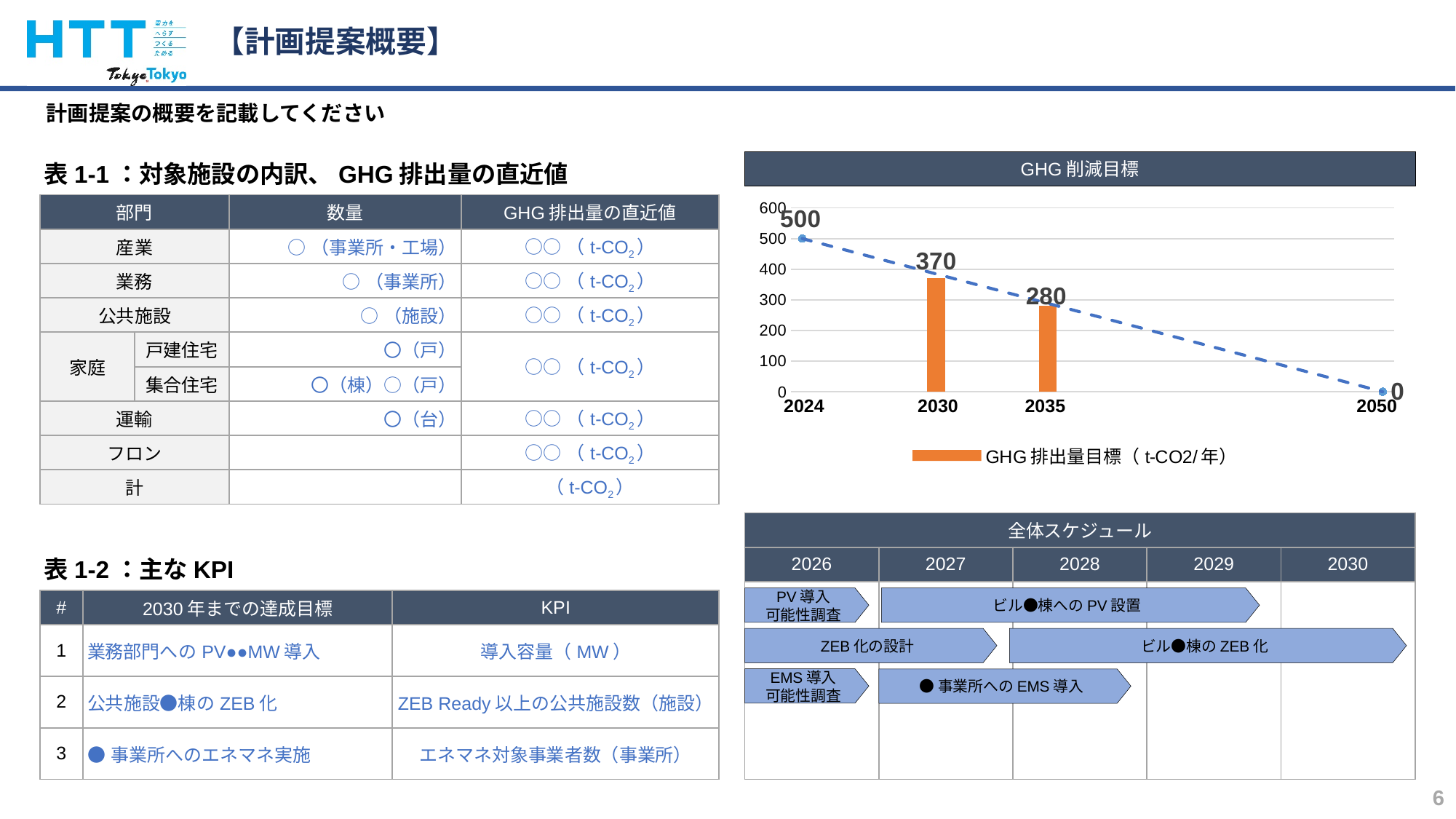

# 【計画提案概要】
計画提案の概要を記載してください
表1-1：対象施設の内訳、GHG排出量の直近値
GHG削減目標

### Chart

| Category | GHG排出量目標（t-CO2/年） | GHG排出量（t-CO2/年） |
|---|---|---|
| 2024 | None | 500.0 |
| 列1 | None | None |
| 2026 | None | None |
| 2027 | None | None |
| 2028 | None | None |
| 2029 | None | None |
| 2030 | 370.0 | None |
| 2031 | None | None |
| 2032 | None | None |
| 2033 | None | None |
| 2034 | None | None |
| 2035 | 280.0 | None |
| 2036 | None | None |
| 2037 | None | None |
| 2038 | None | None |
| 2039 | None | None |
| 2040 | None | None |
| 2041 | None | None |
| 2042 | None | None |
| 2043 | None | None |
| 2044 | None | None |
| 2045 | None | None |
| 2046 | None | None |
| 2047 | None | None |
| 2048 | None | None |
| 2049 | None | None |
| 2050 | None | 0.0 |
2024
2030
2035
2050
| 部門 |  | 数量 | GHG排出量の直近値 |
| --- | --- | --- | --- |
| 産業 |  | ○（事業所・工場） | ○○（t-CO2） |
| 業務 |  | ○（事業所） | ○○（t-CO2） |
| 公共施設 |  | ○（施設） | ○○（t-CO2） |
| 家庭 | 戸建住宅 | 〇（戸） | ○○（t-CO2） |
|  | 集合住宅 | 〇（棟）○（戸） |  |
| 運輸 |  | 〇（台） | ○○（t-CO2） |
| フロン |  |  | ○○（t-CO2） |
| 計 |  |  | （t-CO2） |
| 全体スケジュール |  |  |  |  |
| --- | --- | --- | --- | --- |
| 2026 | 2027 | 2028 | 2029 | 2030 |
|  |  |  |  |  |
表1-2：主なKPI
・９ページ下部にあるような千表を入れて、イメージ示す形にしてください。
PV導入
可能性調査
ビル●棟へのPV設置
ZEB化の設計
ビル●棟のZEB化
EMS導入
可能性調査
●事業所へのEMS導入
| # | 2030年までの達成目標 | KPI |
| --- | --- | --- |
| 1 | 業務部門へのPV●●MW導入 | 導入容量（MW） |
| 2 | 公共施設●棟のZEB化 | ZEB Ready以上の公共施設数（施設） |
| 3 | ●事業所へのエネマネ実施 | エネマネ対象事業者数（事業所） |
6